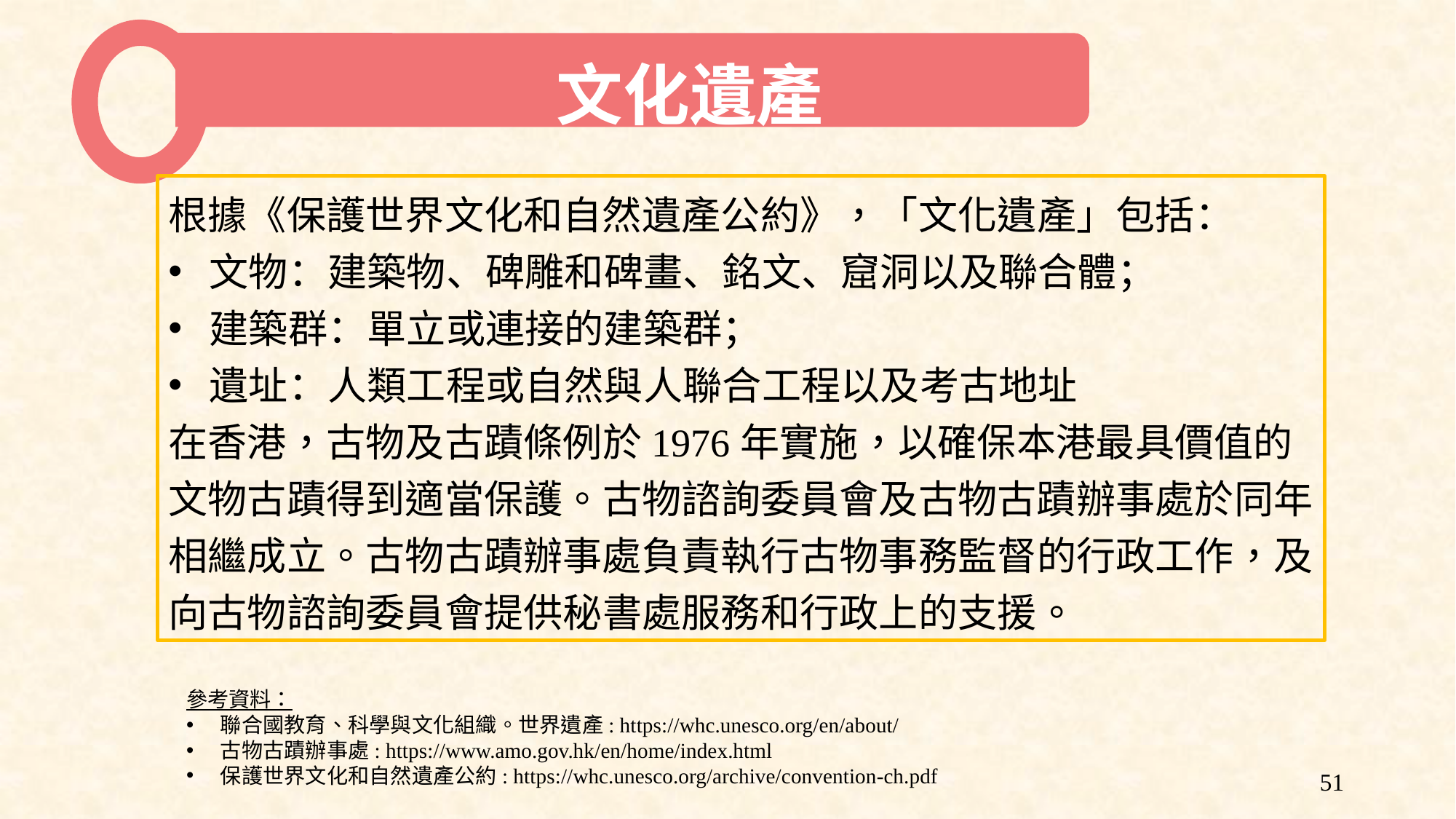

文化遺產

根據《保護世界文化和自然遺產公約》，「文化遺產」包括：
文物：建築物、碑雕和碑畫、銘文、窟洞以及聯合體；
建築群：單立或連接的建築群；
遺址：人類工程或自然與人聯合工程以及考古地址
在香港，古物及古蹟條例於1976年實施，以確保本港最具價值的文物古蹟得到適當保護。古物諮詢委員會及古物古蹟辦事處於同年相繼成立。古物古蹟辦事處負責執行古物事務監督的行政工作，及向古物諮詢委員會提供秘書處服務和行政上的支援。
參考資料：
聯合國教育、科學與文化組織。世界遺產: https://whc.unesco.org/en/about/
古物古蹟辦事處: https://www.amo.gov.hk/en/home/index.html
保護世界文化和自然遺產公約: https://whc.unesco.org/archive/convention-ch.pdf
51